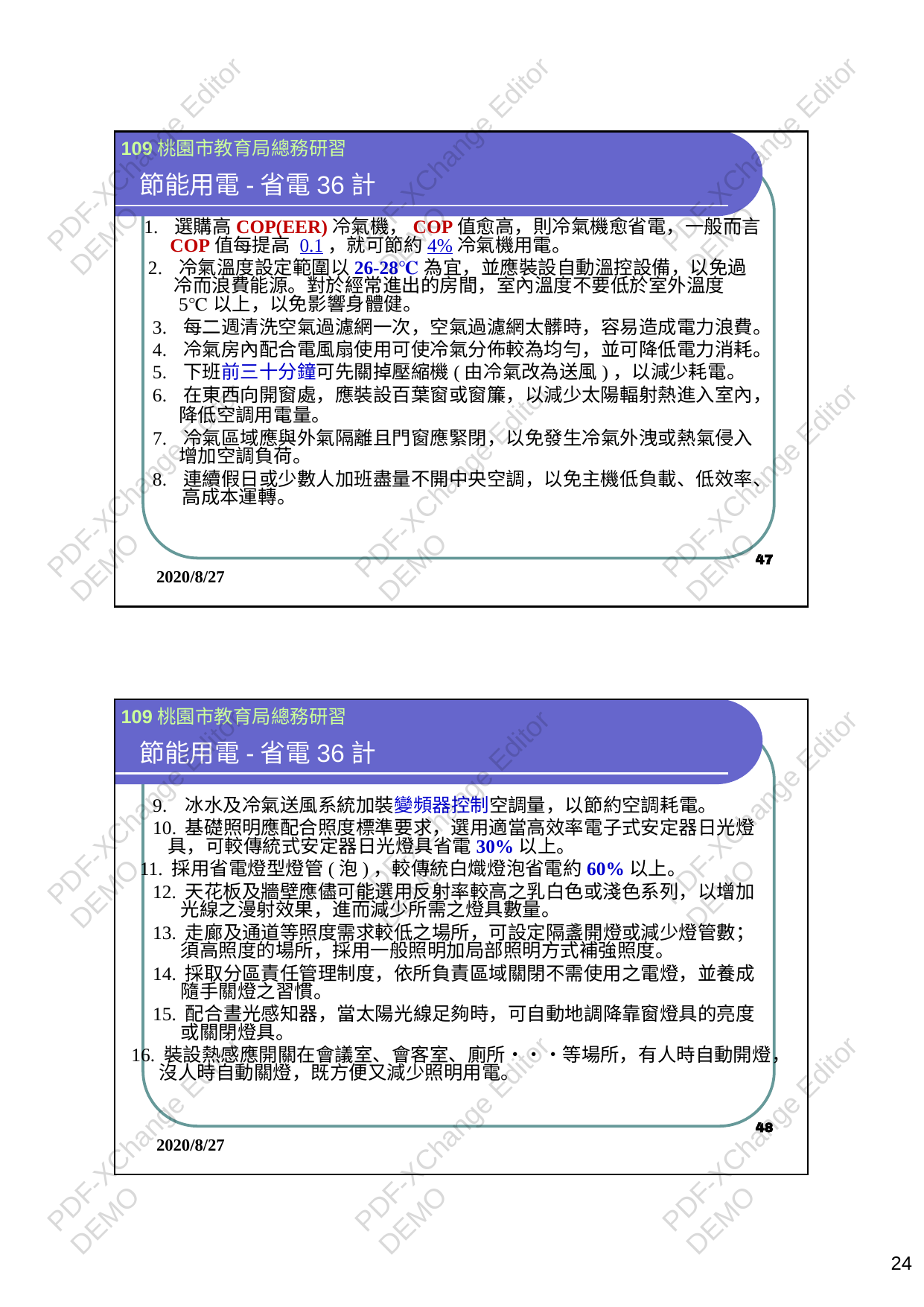

PDF-XChange Editor
DEMO
PDF-XChange Editor
DEMO
PDF-XChange Editor
DEMO
109桃園市教育局總務研習

節能用電-省電36計

1.選購高COP(EER)冷氣機，COP值愈高，則冷氣機愈省電，一般而言
COP值每提高0.1，就可節約4%冷氣機用電。
2.冷氣溫度設定範圍以26-28℃為宜，並應裝設自動溫控設備，以免過
冷而浪費能源。對於經常進出的房間，室內溫度不要低於室外溫度
5℃以上，以免影響身體健。
3.每二週清洗空氣過濾網一次，空氣過濾網太髒時，容易造成電力浪費。
4.冷氣房內配合電風扇使用可使冷氣分佈較為均勻，並可降低電力消耗。
5.下班前三十分鐘可先關掉壓縮機(由冷氣改為送風)，以減少耗電。
6.在東西向開窗處，應裝設百葉窗或窗簾，以減少太陽輻射熱進入室內，
降低空調用電量。
7.冷氣區域應與外氣隔離且門窗應緊閉，以免發生冷氣外洩或熱氣侵入
增加空調負荷。
8.連續假日或少數人加班盡量不開中央空調，以免主機低負載、低效率、
PDF-XChange Editor
DEMO
PDF-XChange Editor
DEMO
PDF-XChange Editor
DEMO
高成本運轉。
47
2020/8/27

109桃園市教育局總務研習

節能用電-省電36計

PDF-XChange Editor
DEMO
PDF-XChange Editor
DEMO
PDF-XChange Editor
DEMO
9.冰水及冷氣送風系統加裝變頻器控制空調量，以節約空調耗電。
10.基礎照明應配合照度標準要求，選用適當高效率電子式安定器日光燈
具，可較傳統式安定器日光燈具省電30%以上。
11.採用省電燈型燈管(泡)，較傳統白熾燈泡省電約60%以上。
12.天花板及牆壁應儘可能選用反射率較高之乳白色或淺色系列，以增加
光線之漫射效果，進而減少所需之燈具數量。
13.走廊及通道等照度需求較低之場所，可設定隔盞開燈或減少燈管數；
須高照度的場所，採用一般照明加局部照明方式補強照度。
14.採取分區責任管理制度，依所負責區域關閉不需使用之電燈，並養成
隨手關燈之習慣。
15.配合晝光感知器，當太陽光線足夠時，可自動地調降靠窗燈具的亮度
或關閉燈具。
16.裝設熱感應開關在會議室、會客室、廁所‧‧‧等場所，有人時自動開燈，
沒人時自動關燈，既方便又減少照明用電。
PDF-XChange Editor
DEMO
PDF-XChange Editor
DEMO
PDF-XChange Editor
DEMO
48
2020/8/27
24